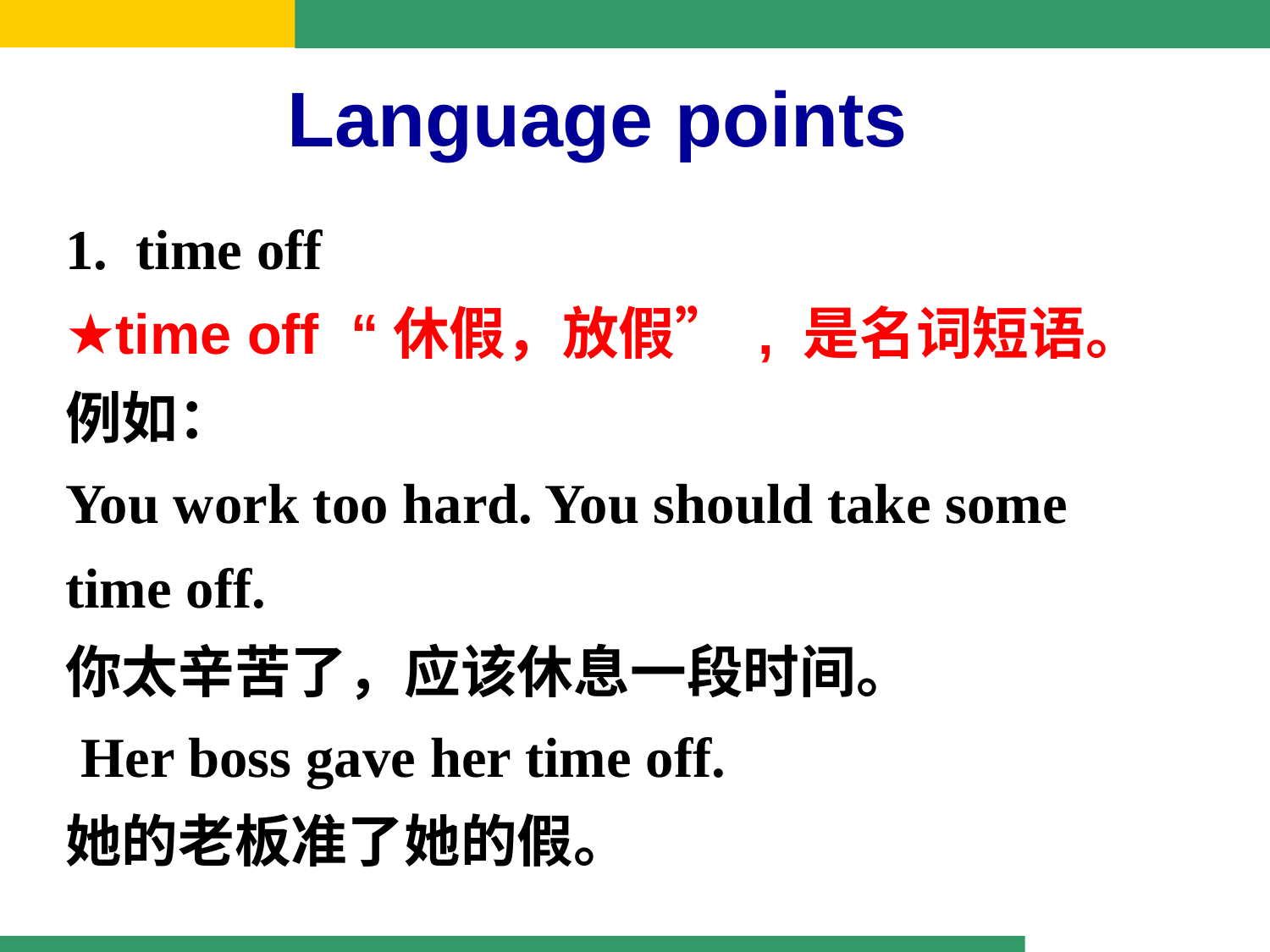

Language points
1.  time off
★time off  “休假，放假” , 是名词短语。
例如：
You work too hard. You should take some time off.
你太辛苦了，应该休息一段时间。
 Her boss gave her time off.
她的老板准了她的假。